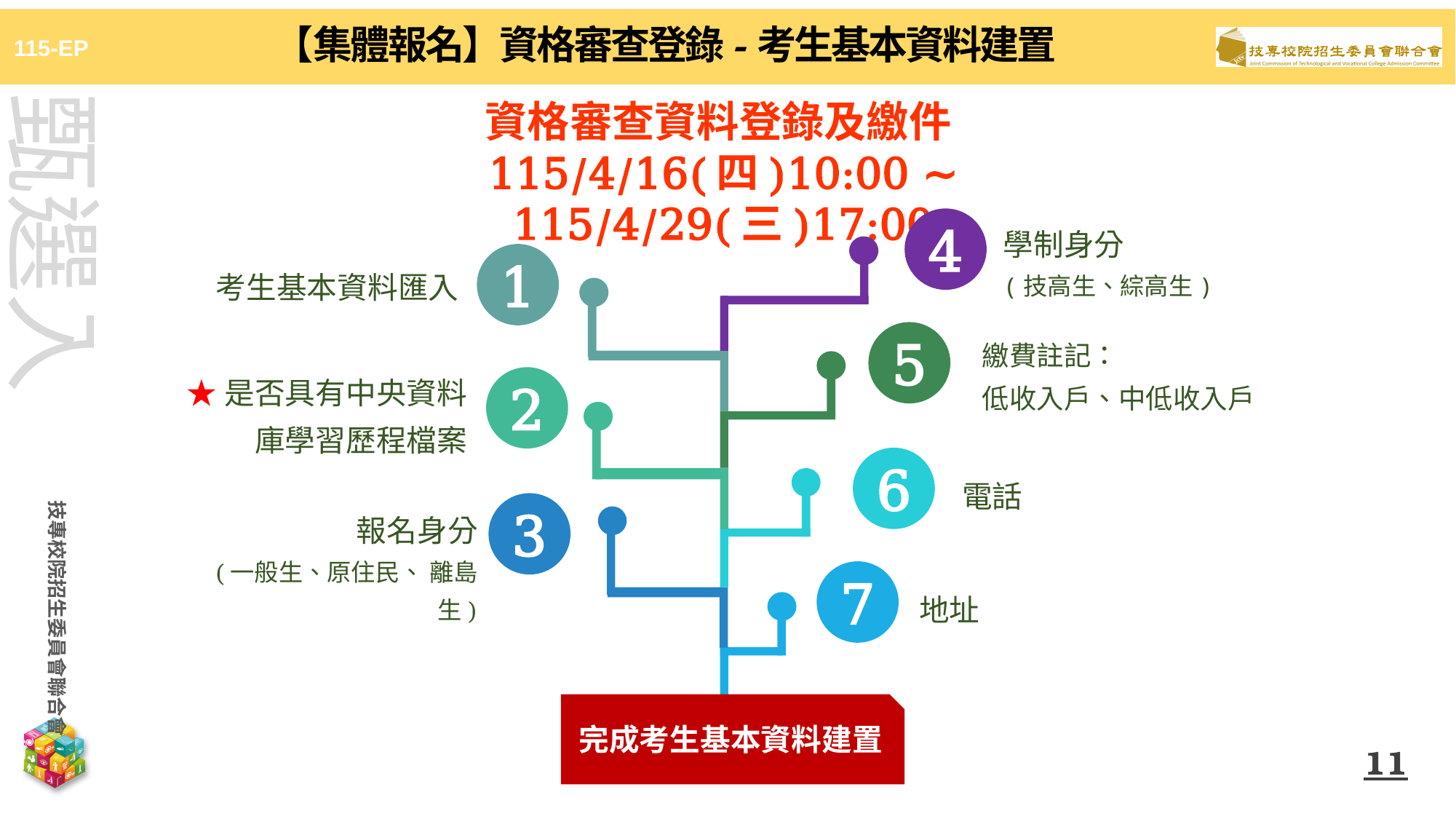

【集體報名】資格審查登錄-考生基本資料建置
資格審查資料登錄及繳件115/4/16(四)10:00 ~ 115/4/29(三)17:00
4

1
考生基本資料匯入

5

2

6

3

7

繳費註記：
低收入戶、中低收入戶
★是否具有中央資料庫學習歷程檔案
電話
報名身分
(一般生、原住民、 離島生)
地址
學制身分
(技高生、綜高生)

完成考生基本資料建置